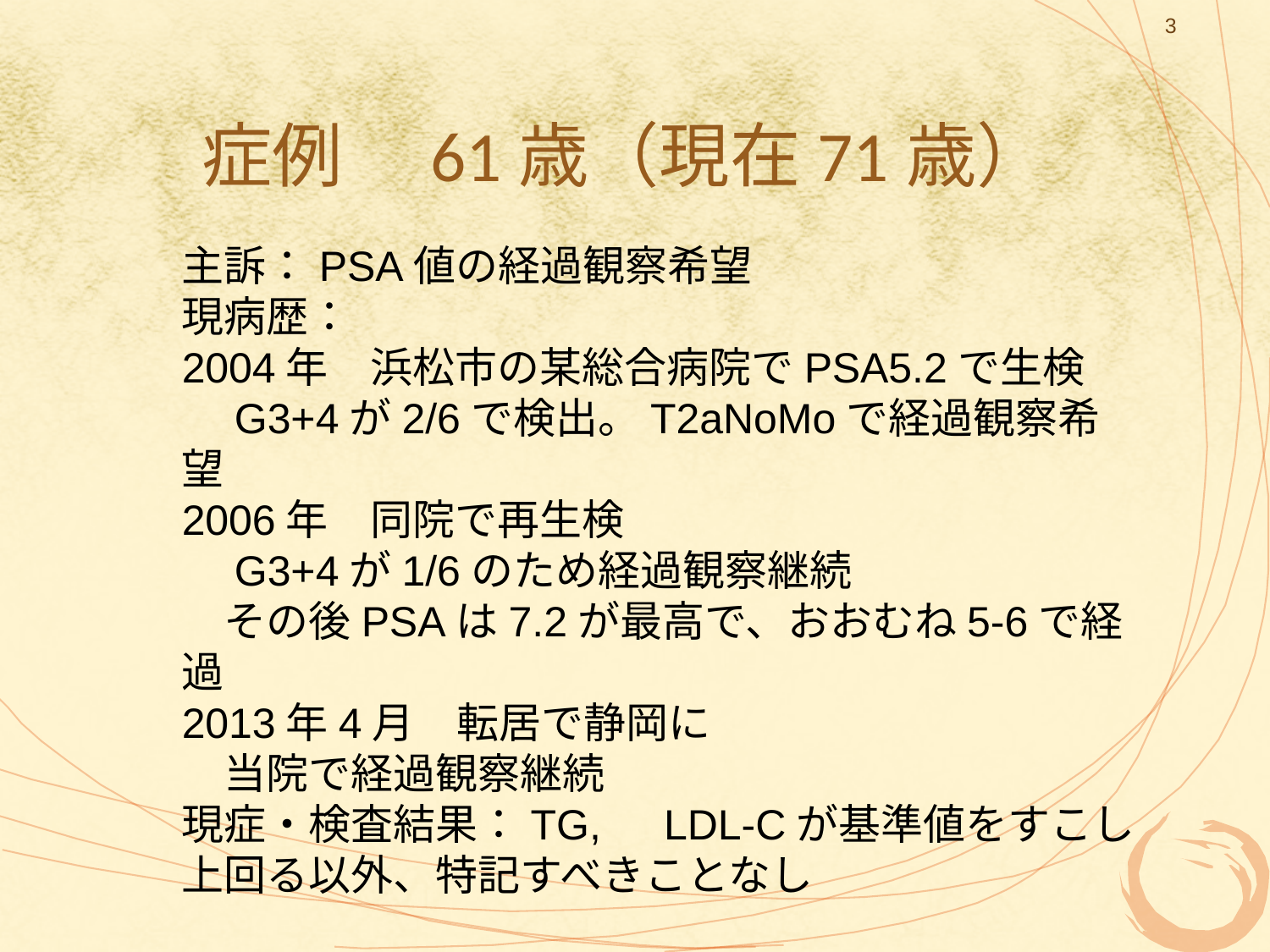

3
# 症例　61歳（現在71歳）
主訴：PSA値の経過観察希望
現病歴：
2004年　浜松市の某総合病院でPSA5.2で生検
　G3+4が2/6で検出。T2aNoMoで経過観察希望
2006年　同院で再生検
　G3+4が1/6のため経過観察継続
　その後PSAは7.2が最高で、おおむね5-6で経過
2013年4月　転居で静岡に
　当院で経過観察継続
現症・検査結果：TG,　LDL-Cが基準値をすこし上回る以外、特記すべきことなし